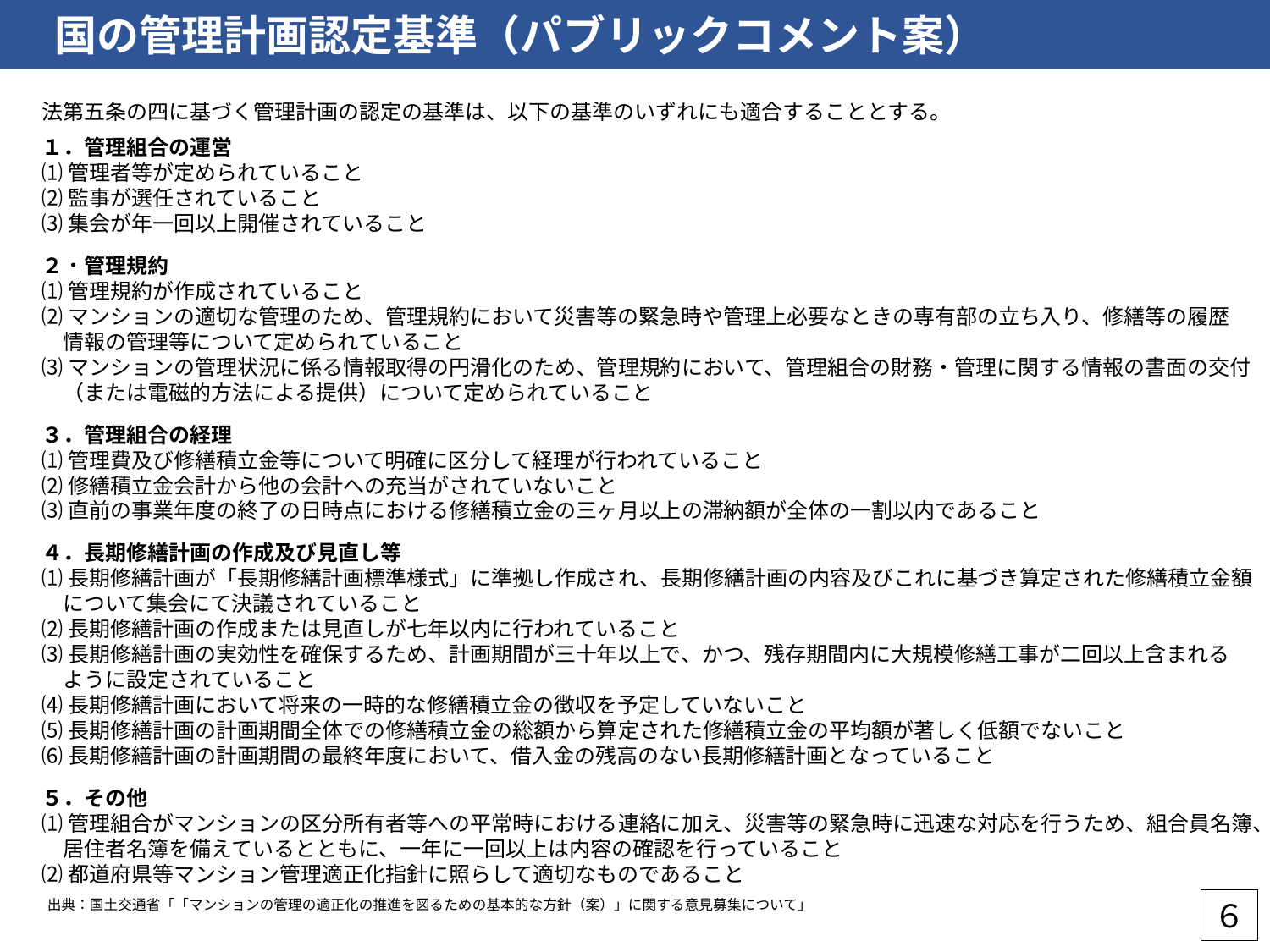

国の管理計画認定基準（パブリックコメント案）
法第五条の四に基づく管理計画の認定の基準は、以下の基準のいずれにも適合することとする。

１．管理組合の運営
⑴管理者等が定められていること
⑵監事が選任されていること
⑶集会が年一回以上開催されていること

２．管理規約
⑴管理規約が作成されていること
⑵マンションの適切な管理のため、管理規約において災害等の緊急時や管理上必要なときの専有部の立ち入り、修繕等の履歴
　情報の管理等について定められていること
⑶マンションの管理状況に係る情報取得の円滑化のため、管理規約において、管理組合の財務・管理に関する情報の書面の交付
　（または電磁的方法による提供）について定められていること

３．管理組合の経理
⑴管理費及び修繕積立金等について明確に区分して経理が行われていること
⑵修繕積立金会計から他の会計への充当がされていないこと
⑶直前の事業年度の終了の日時点における修繕積立金の三ヶ月以上の滞納額が全体の一割以内であること

４．長期修繕計画の作成及び見直し等
⑴長期修繕計画が「長期修繕計画標準様式」に準拠し作成され、長期修繕計画の内容及びこれに基づき算定された修繕積立金額
　について集会にて決議されていること
⑵長期修繕計画の作成または見直しが七年以内に行われていること
⑶長期修繕計画の実効性を確保するため、計画期間が三十年以上で、かつ、残存期間内に大規模修繕工事が二回以上含まれる
　ように設定されていること
⑷長期修繕計画において将来の一時的な修繕積立金の徴収を予定していないこと
⑸長期修繕計画の計画期間全体での修繕積立金の総額から算定された修繕積立金の平均額が著しく低額でないこと
⑹長期修繕計画の計画期間の最終年度において、借入金の残高のない長期修繕計画となっていること

５．その他
⑴管理組合がマンションの区分所有者等への平常時における連絡に加え、災害等の緊急時に迅速な対応を行うため、組合員名簿、
　居住者名簿を備えているとともに、一年に一回以上は内容の確認を行っていること
⑵都道府県等マンション管理適正化指針に照らして適切なものであること
出典：国土交通省「「マンションの管理の適正化の推進を図るための基本的な方針（案）」に関する意見募集について」
６